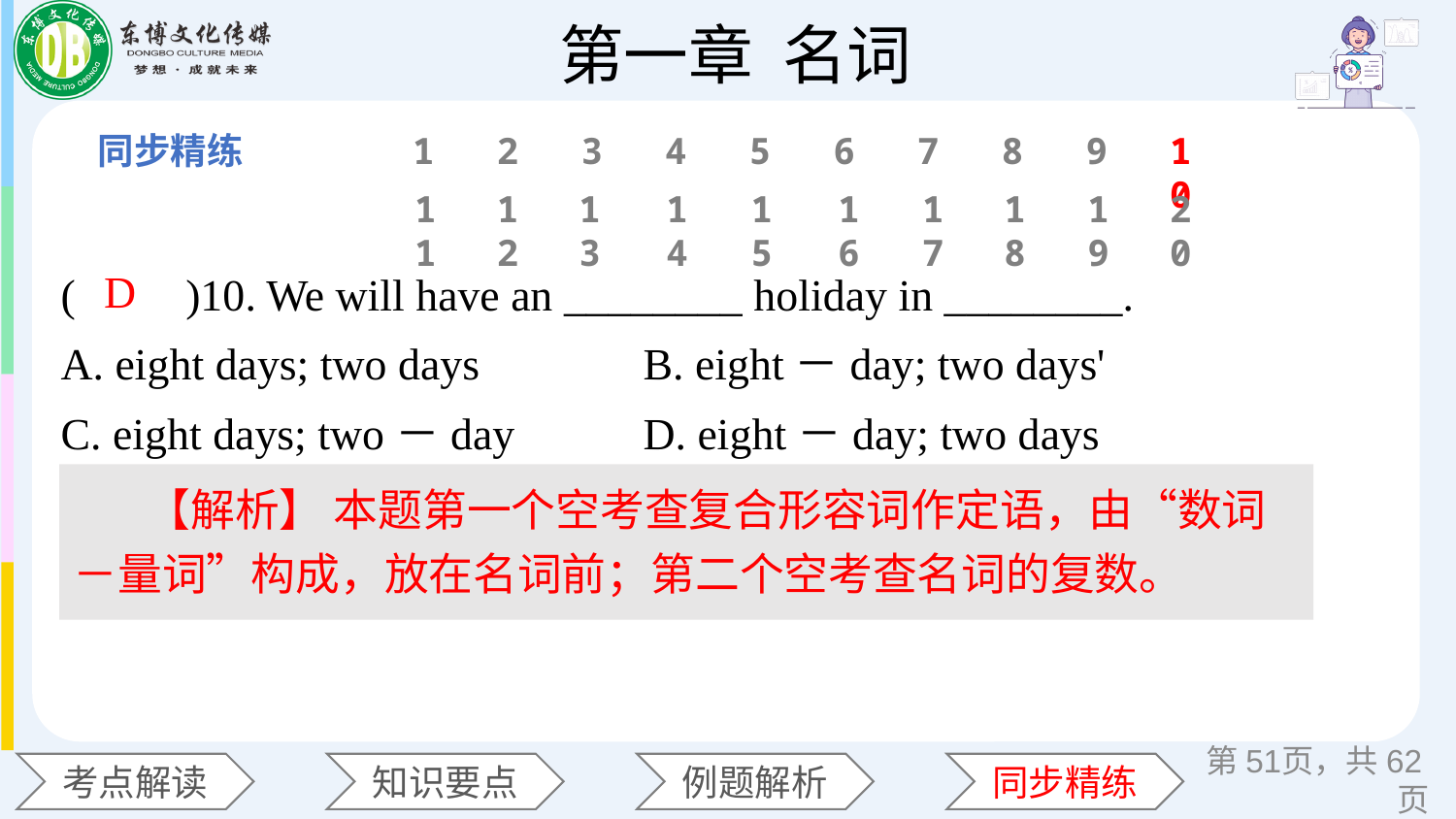

1
2
3
4
5
6
7
8
9
10
11
12
13
14
15
16
17
18
19
20
(　　)10. We will have an ________ holiday in ________.
A. eight days; two days    	B. eight－day; two days'
C. eight days; two－day    	D. eight－day; two days
D
【解析】 本题第一个空考查复合形容词作定语，由“数词－量词”构成，放在名词前；第二个空考查名词的复数。
第51页，共62页